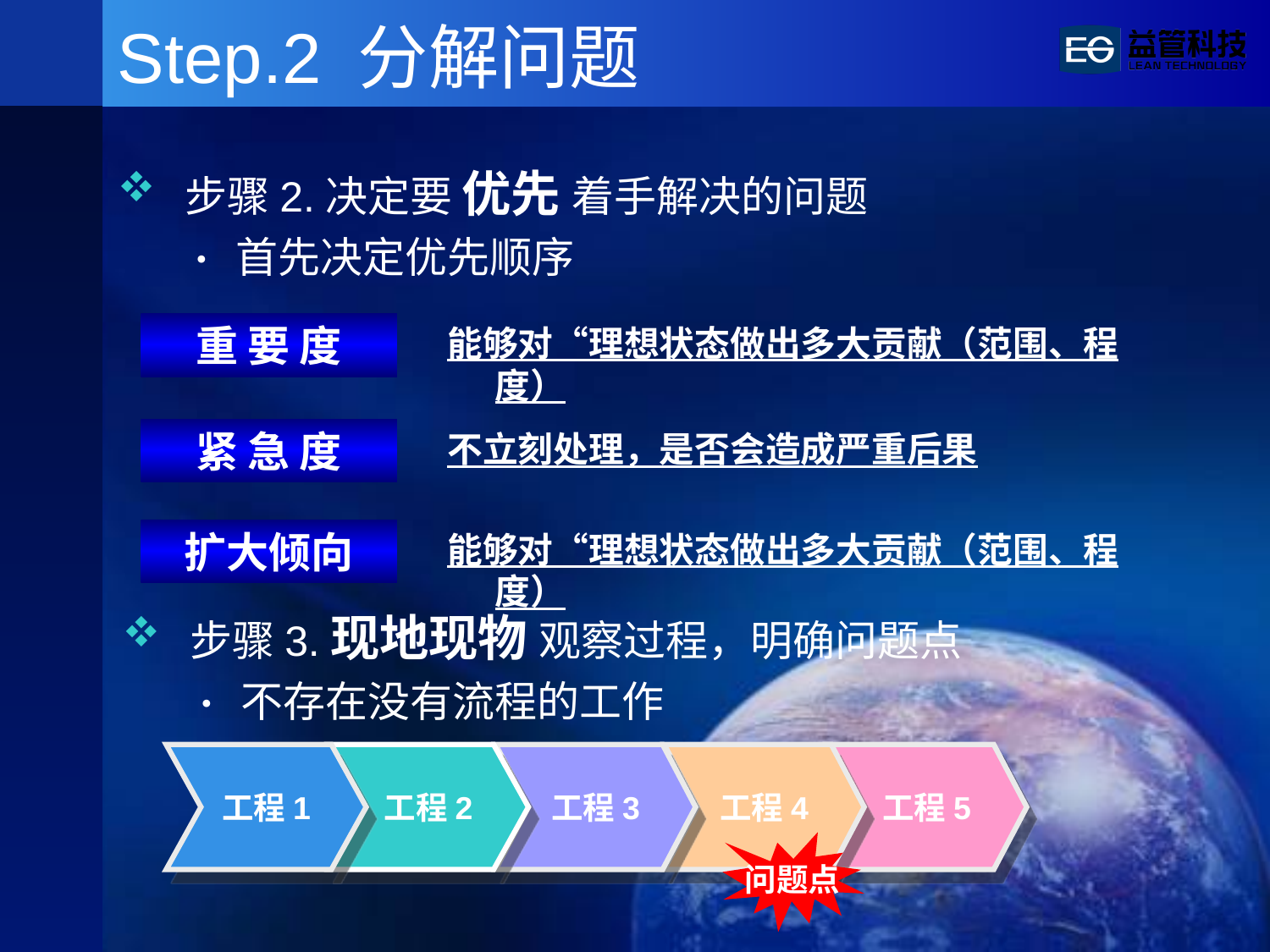

# Step.2 分解问题
 步骤2.决定要 优先 着手解决的问题
       • 首先决定优先顺序
重 要 度
能够对“理想状态做出多大贡献（范围、程度）
紧 急 度
不立刻处理，是否会造成严重后果
扩大倾向
能够对“理想状态做出多大贡献（范围、程度）
 步骤3.现地现物 观察过程，明确问题点
       • 不存在没有流程的工作
工程1
工程2
工程3
工程4
工程5
问题点